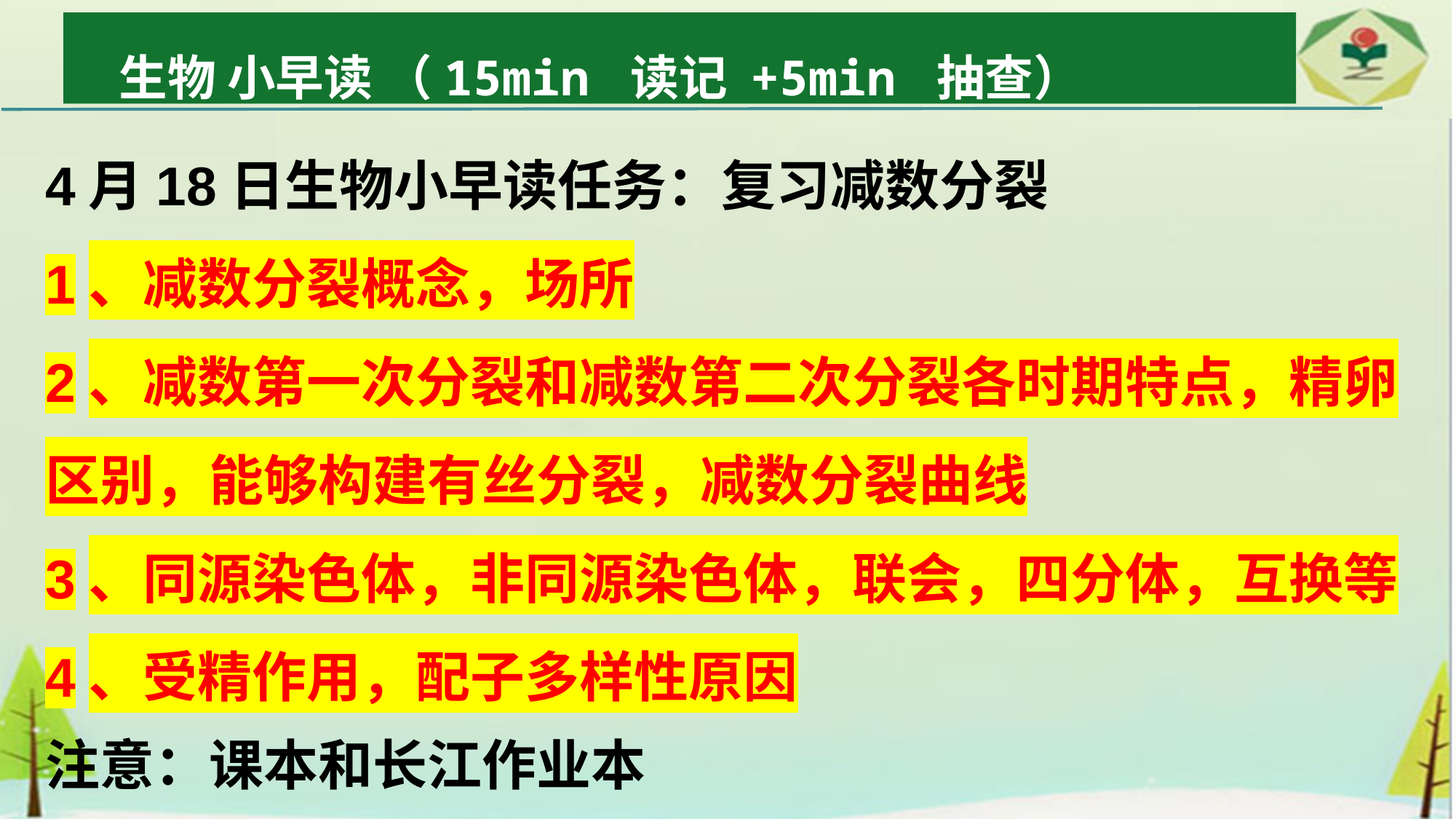

4月18日生物小早读任务：复习减数分裂
1、减数分裂概念，场所
2、减数第一次分裂和减数第二次分裂各时期特点，精卵区别，能够构建有丝分裂，减数分裂曲线
3、同源染色体，非同源染色体，联会，四分体，互换等
4、受精作用，配子多样性原因
注意：课本和长江作业本